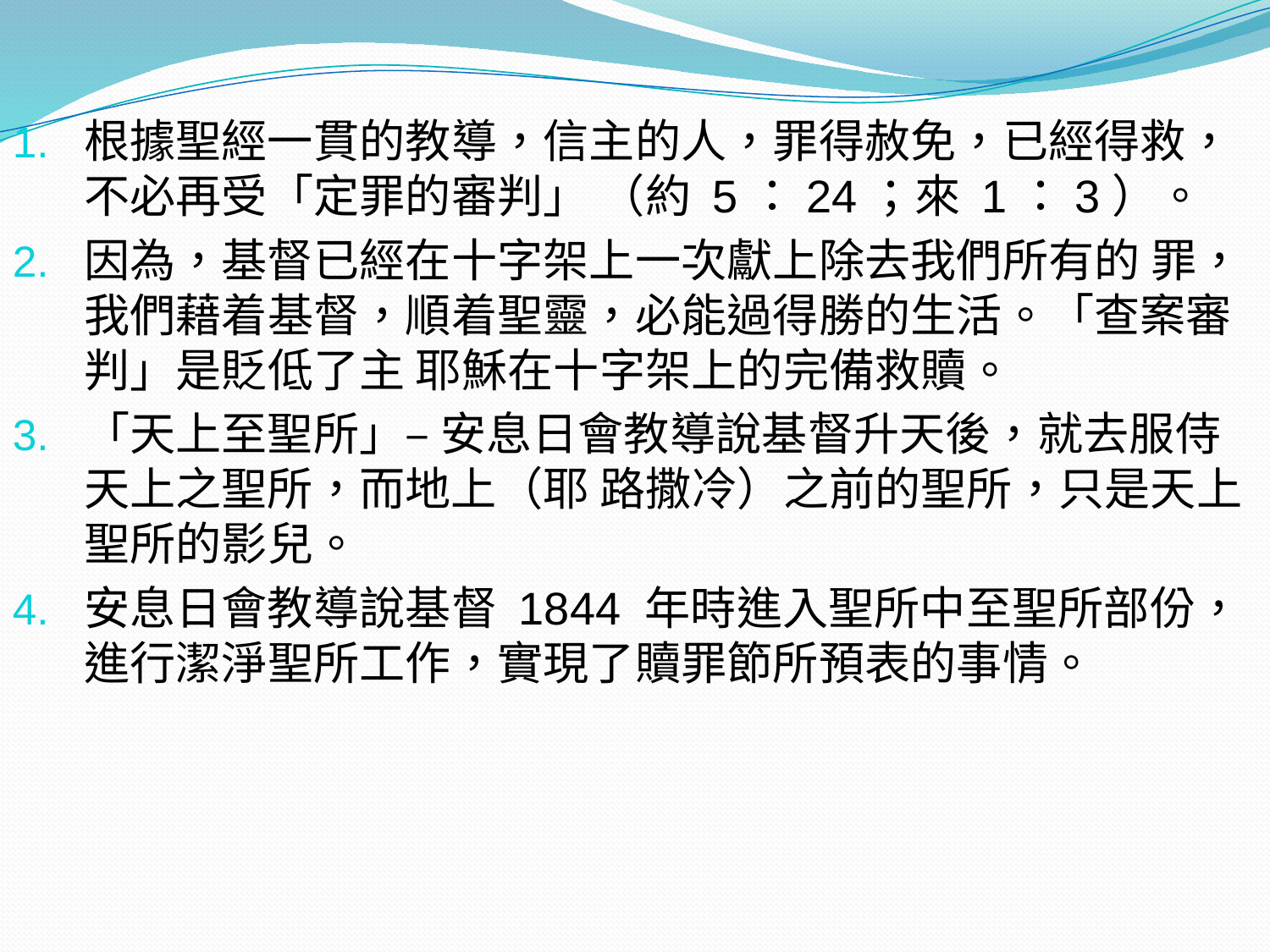

#
根據聖經一貫的教導，信主的人，罪得赦免，已經得救，不必再受「定罪的審判」 （約 5：24；來 1：3）。
因為，基督已經在十字架上一次獻上除去我們所有的 罪，我們藉着基督，順着聖靈，必能過得勝的生活。「查案審判」是貶低了主 耶穌在十字架上的完備救贖。
「天上至聖所」– 安息日會教導說基督升天後，就去服侍天上之聖所，而地上（耶 路撒冷）之前的聖所，只是天上聖所的影兒。
安息日會教導說基督 1844 年時進入聖所中至聖所部份，進行潔淨聖所工作，實現了贖罪節所預表的事情。